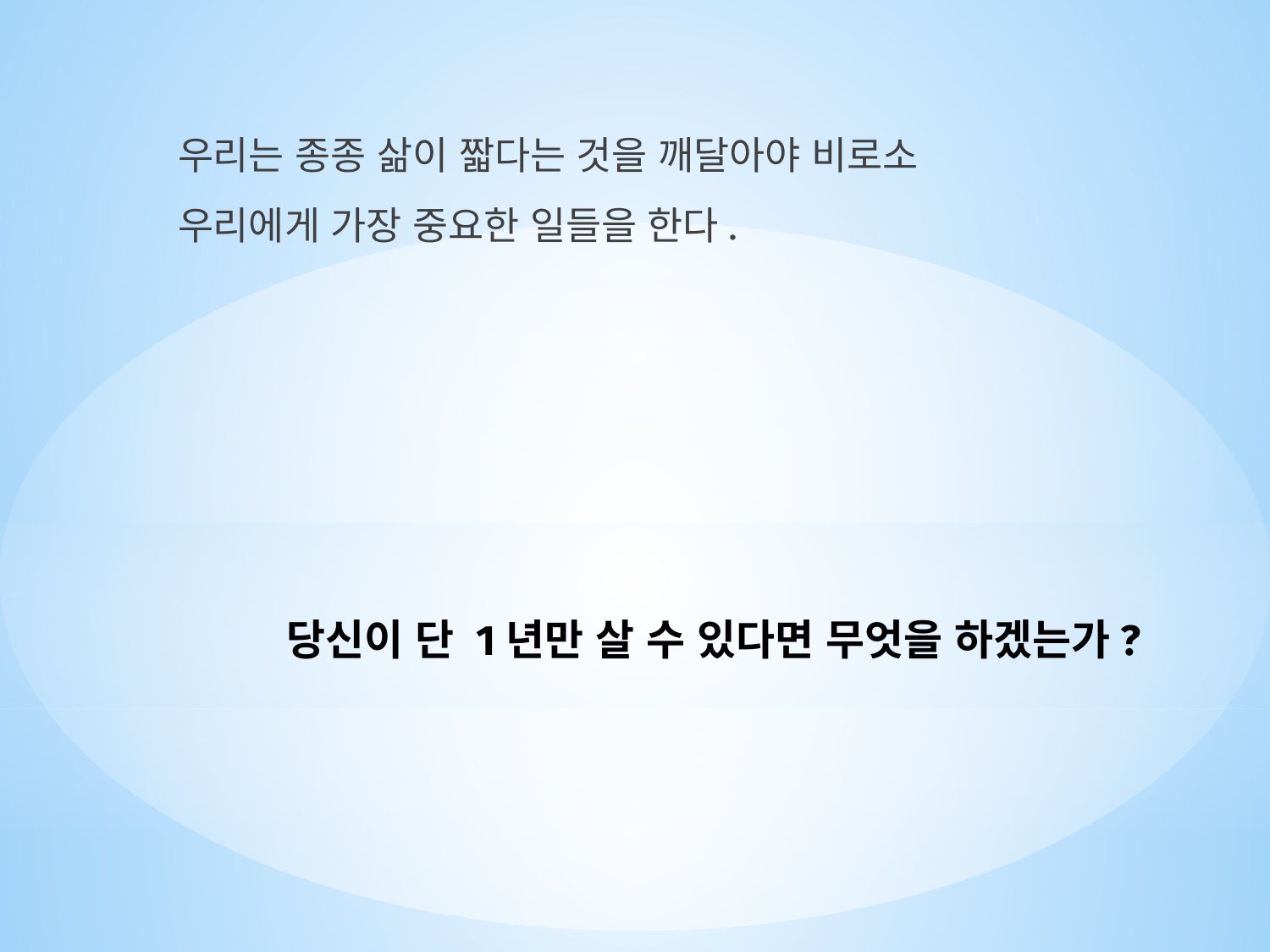

우리는 종종 삶이 짧다는 것을 깨달아야 비로소 우리에게 가장 중요한 일들을 한다.
# 당신이 단 1년만 살 수 있다면 무엇을 하겠는가?